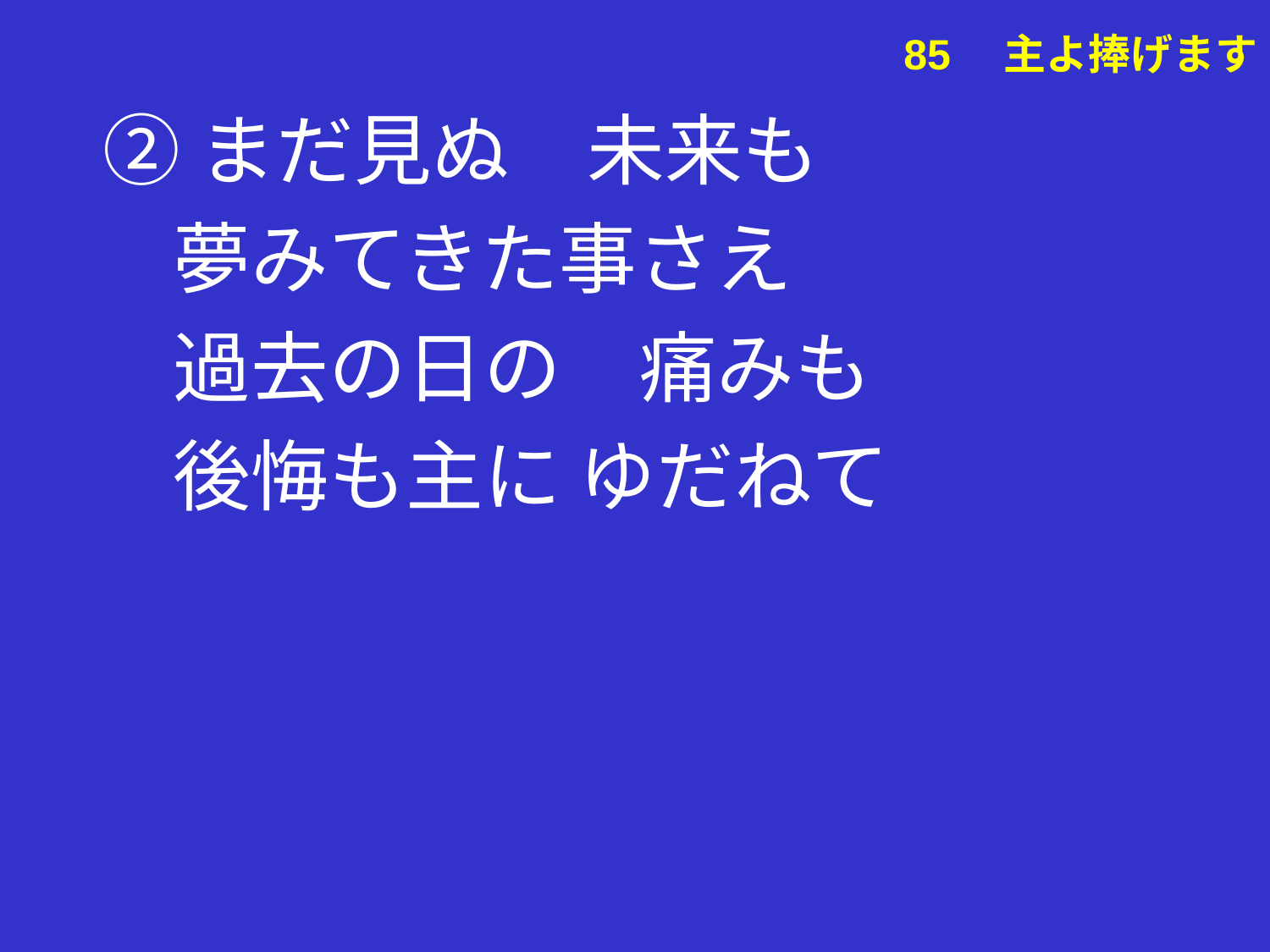

②まだ見ぬ　未来も
   夢みてきた事さえ
   過去の日の　痛みも
   後悔も主に ゆだねて

# 85　主よ捧げます